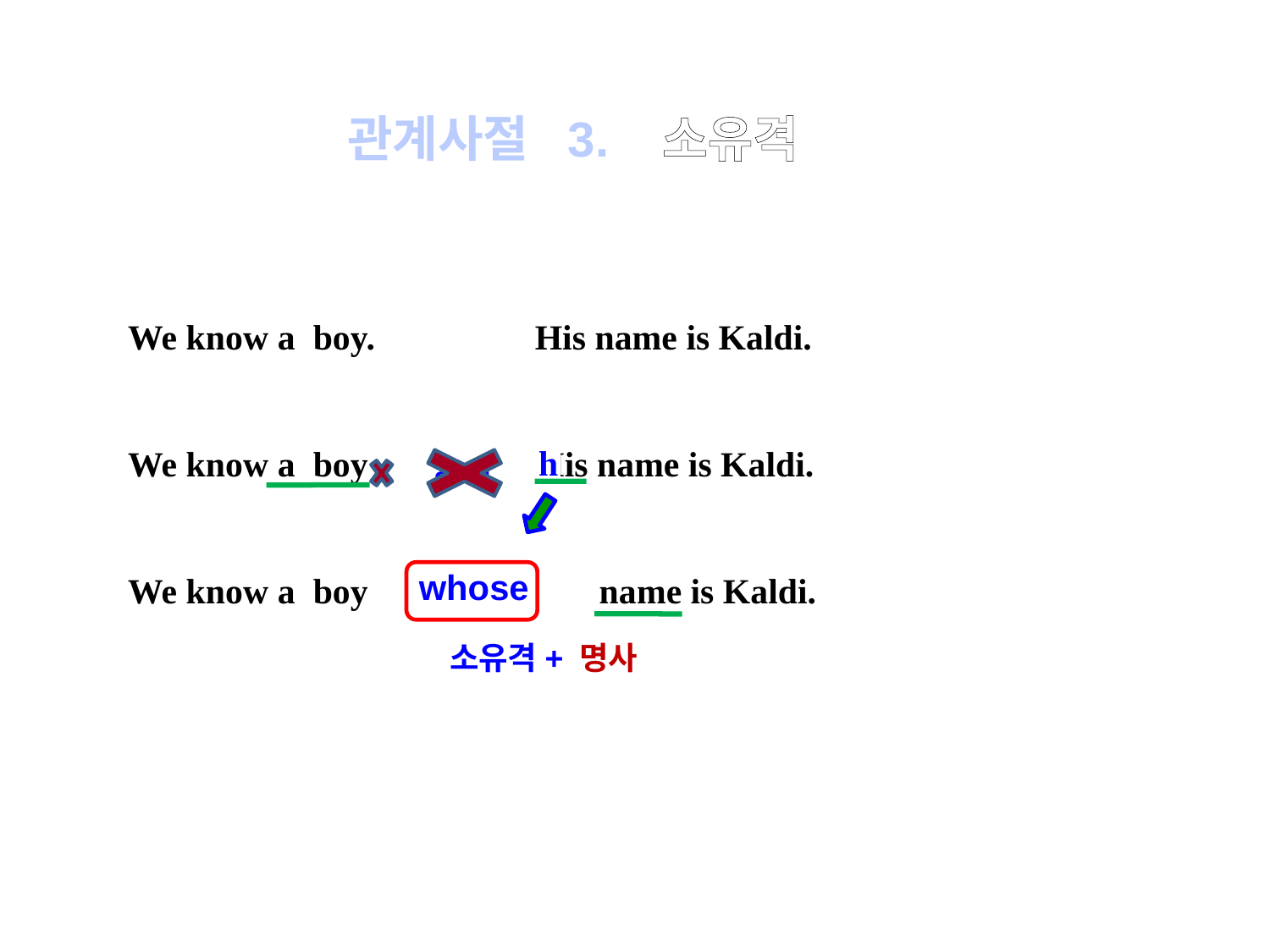

관계사절  3.   소유격
We know a  boy.                  His name is Kaldi.

We know a  boy .                 His name is Kaldi.

We know a  boy                          name is Kaldi.
and
 h

 whose
 명사
소유격+ 명사